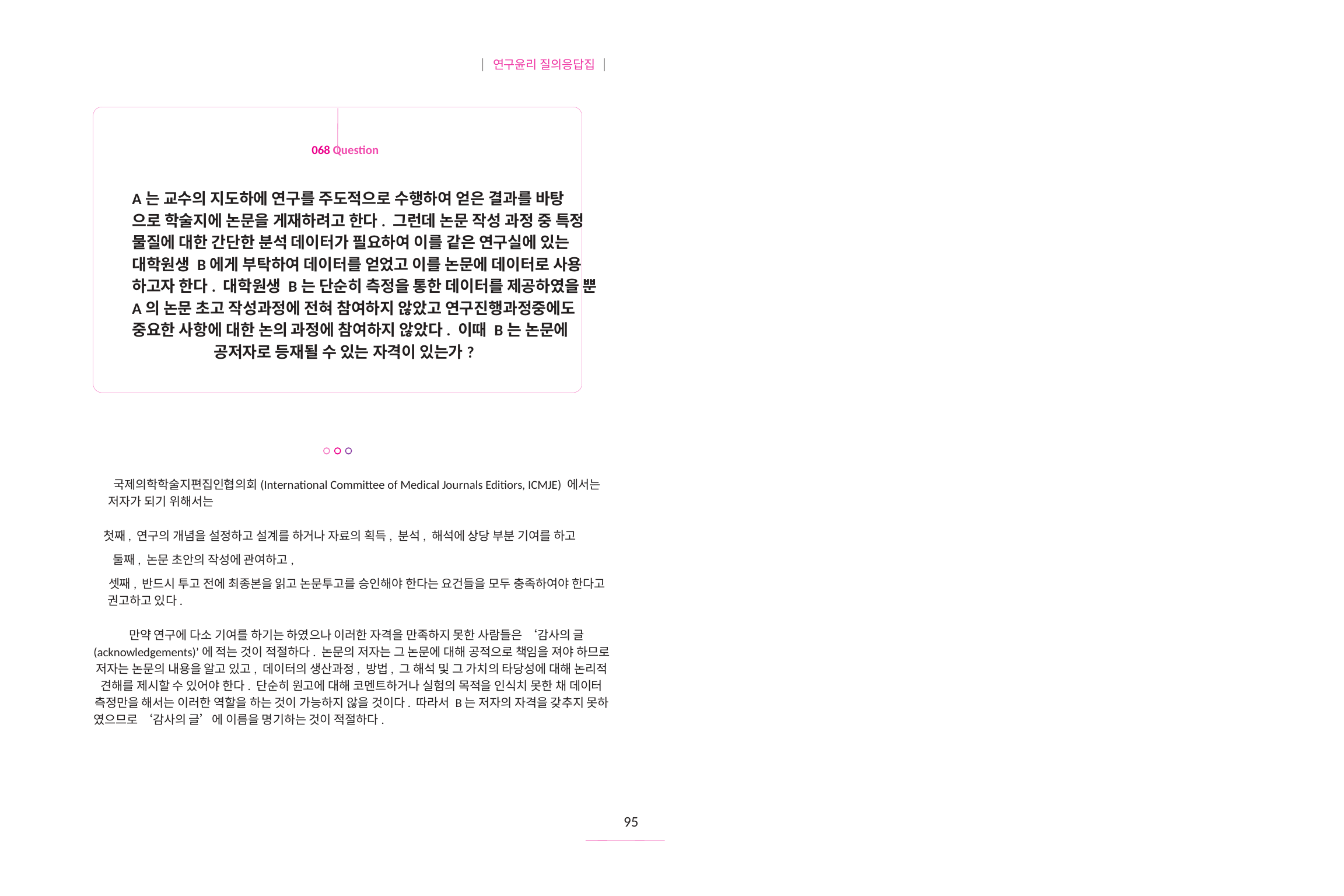

| 연구윤리 질의응답집 |

068 Question

A는 교수의 지도하에 연구를 주도적으로 수행하여 얻은 결과를 바탕
으로 학술지에 논문을 게재하려고 한다. 그런데 논문 작성 과정 중 특정
물질에 대한 간단한 분석 데이터가 필요하여 이를 같은 연구실에 있는
대학원생 B에게 부탁하여 데이터를 얻었고 이를 논문에 데이터로 사용
하고자 한다. 대학원생 B는 단순히 측정을 통한 데이터를 제공하였을 뿐
A의 논문 초고 작성과정에 전혀 참여하지 않았고 연구진행과정중에도
중요한 사항에 대한 논의 과정에 참여하지 않았다. 이때 B는 논문에
공저자로 등재될 수 있는 자격이 있는가?

국제의학학술지편집인협의회(International Committee of Medical Journals Editiors, ICMJE) 에서는
저자가 되기 위해서는
첫째, 연구의 개념을 설정하고 설계를 하거나 자료의 획득, 분석, 해석에 상당 부분 기여를 하고
둘째, 논문 초안의 작성에 관여하고,
셋째, 반드시 투고 전에 최종본을 읽고 논문투고를 승인해야 한다는 요건들을 모두 충족하여야 한다고
권고하고 있다.
만약 연구에 다소 기여를 하기는 하였으나 이러한 자격을 만족하지 못한 사람들은 ‘감사의 글
(acknowledgements)’에 적는 것이 적절하다. 논문의 저자는 그 논문에 대해 공적으로 책임을 져야 하므로
저자는 논문의 내용을 알고 있고, 데이터의 생산과정, 방법, 그 해석 및 그 가치의 타당성에 대해 논리적
견해를 제시할 수 있어야 한다. 단순히 원고에 대해 코멘트하거나 실험의 목적을 인식치 못한 채 데이터
측정만을 해서는 이러한 역할을 하는 것이 가능하지 않을 것이다. 따라서 B는 저자의 자격을 갖추지 못하
였으므로 ‘감사의 글’에 이름을 명기하는 것이 적절하다.
95